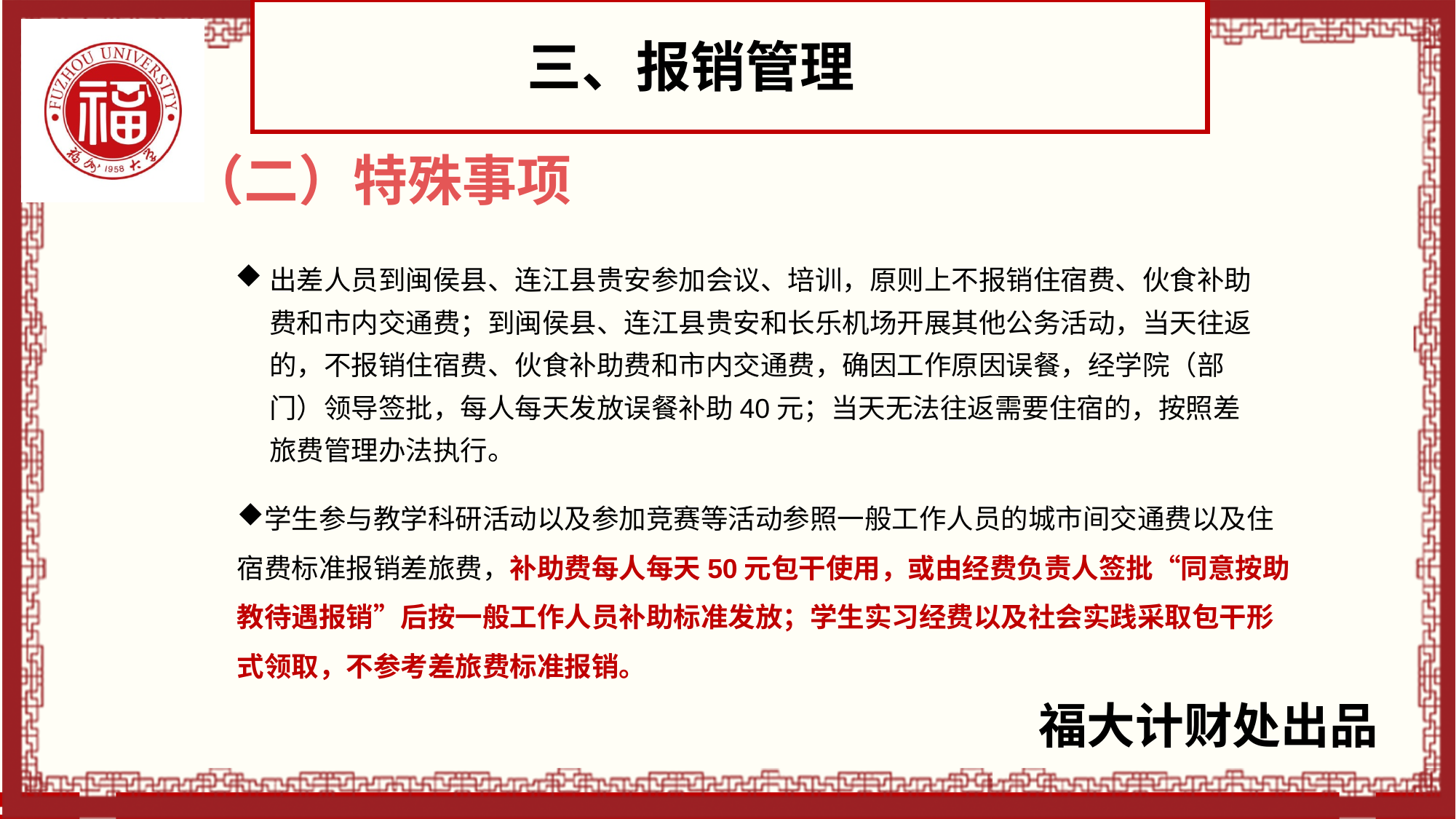

三、报销管理
（二）特殊事项
出差人员到闽侯县、连江县贵安参加会议、培训，原则上不报销住宿费、伙食补助费和市内交通费；到闽侯县、连江县贵安和长乐机场开展其他公务活动，当天往返的，不报销住宿费、伙食补助费和市内交通费，确因工作原因误餐，经学院（部门）领导签批，每人每天发放误餐补助40元；当天无法往返需要住宿的，按照差旅费管理办法执行。
学生参与教学科研活动以及参加竞赛等活动参照一般工作人员的城市间交通费以及住宿费标准报销差旅费，补助费每人每天50元包干使用，或由经费负责人签批“同意按助教待遇报销”后按一般工作人员补助标准发放；学生实习经费以及社会实践采取包干形式领取，不参考差旅费标准报销。
15